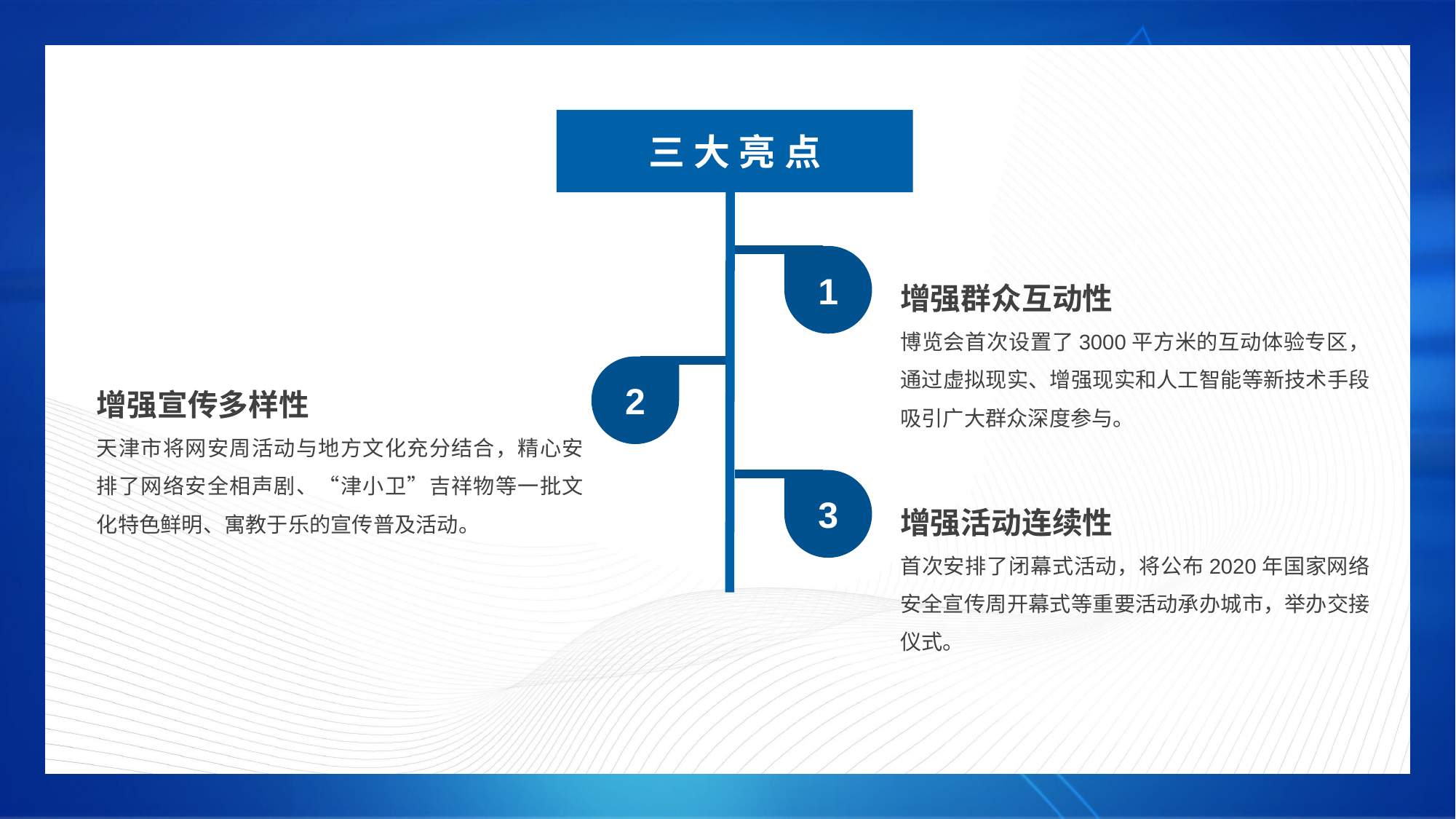

三大亮点
1
增强群众互动性
博览会首次设置了3000平方米的互动体验专区，通过虚拟现实、增强现实和人工智能等新技术手段吸引广大群众深度参与。
2
增强宣传多样性
天津市将网安周活动与地方文化充分结合，精心安排了网络安全相声剧、“津小卫”吉祥物等一批文化特色鲜明、寓教于乐的宣传普及活动。
3
增强活动连续性
首次安排了闭幕式活动，将公布2020年国家网络安全宣传周开幕式等重要活动承办城市，举办交接仪式。